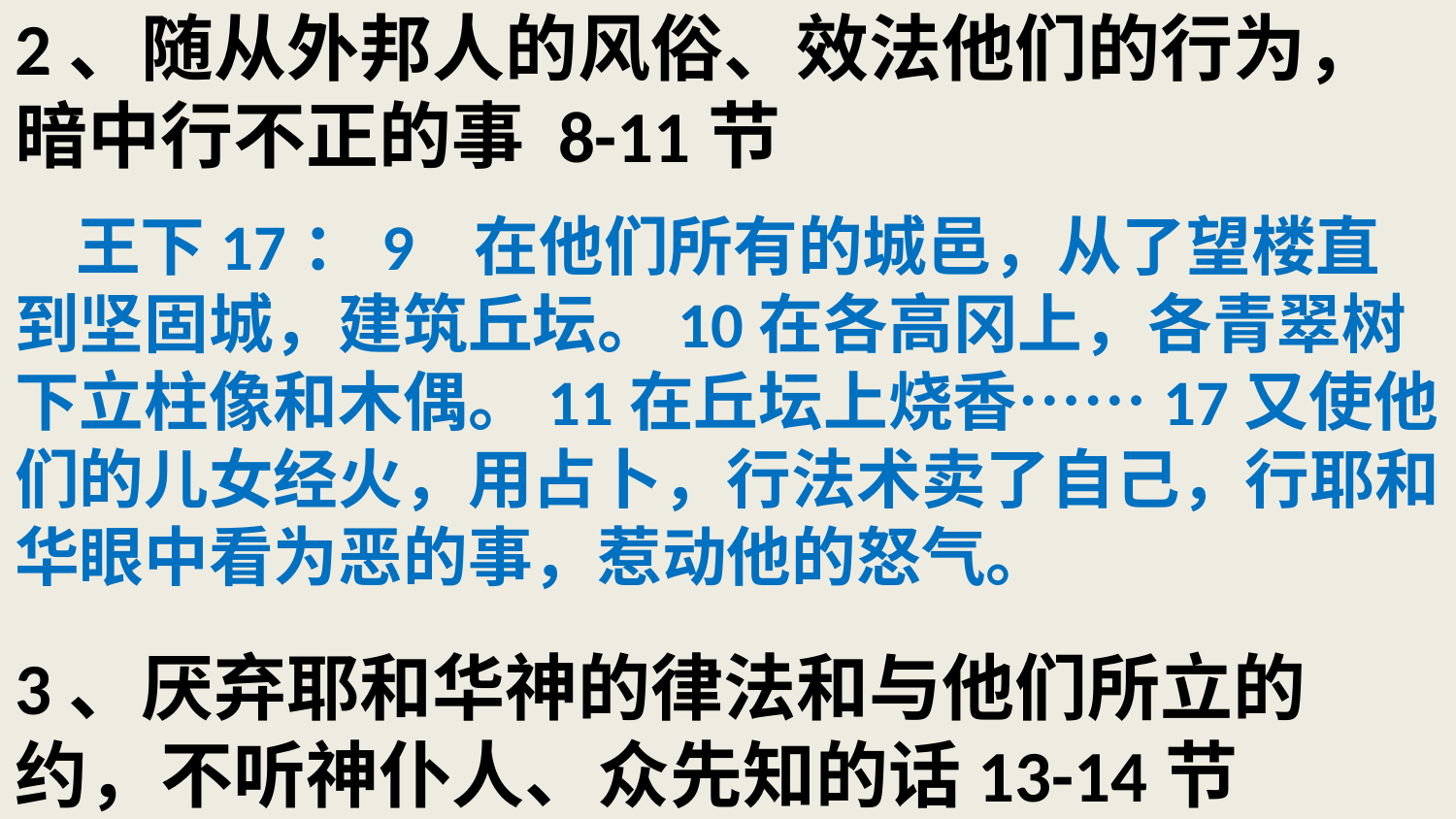

# 2、随从外邦人的风俗、效法他们的行为，暗中行不正的事 8-11节 王下17：9   在他们所有的城邑，从了望楼直到坚固城，建筑丘坛。10在各高冈上，各青翠树下立柱像和木偶。11在丘坛上烧香……17又使他们的儿女经火，用占卜，行法术卖了自己，行耶和华眼中看为恶的事，惹动他的怒气。 3、厌弃耶和华神的律法和与他们所立的约，不听神仆人、众先知的话13-14节